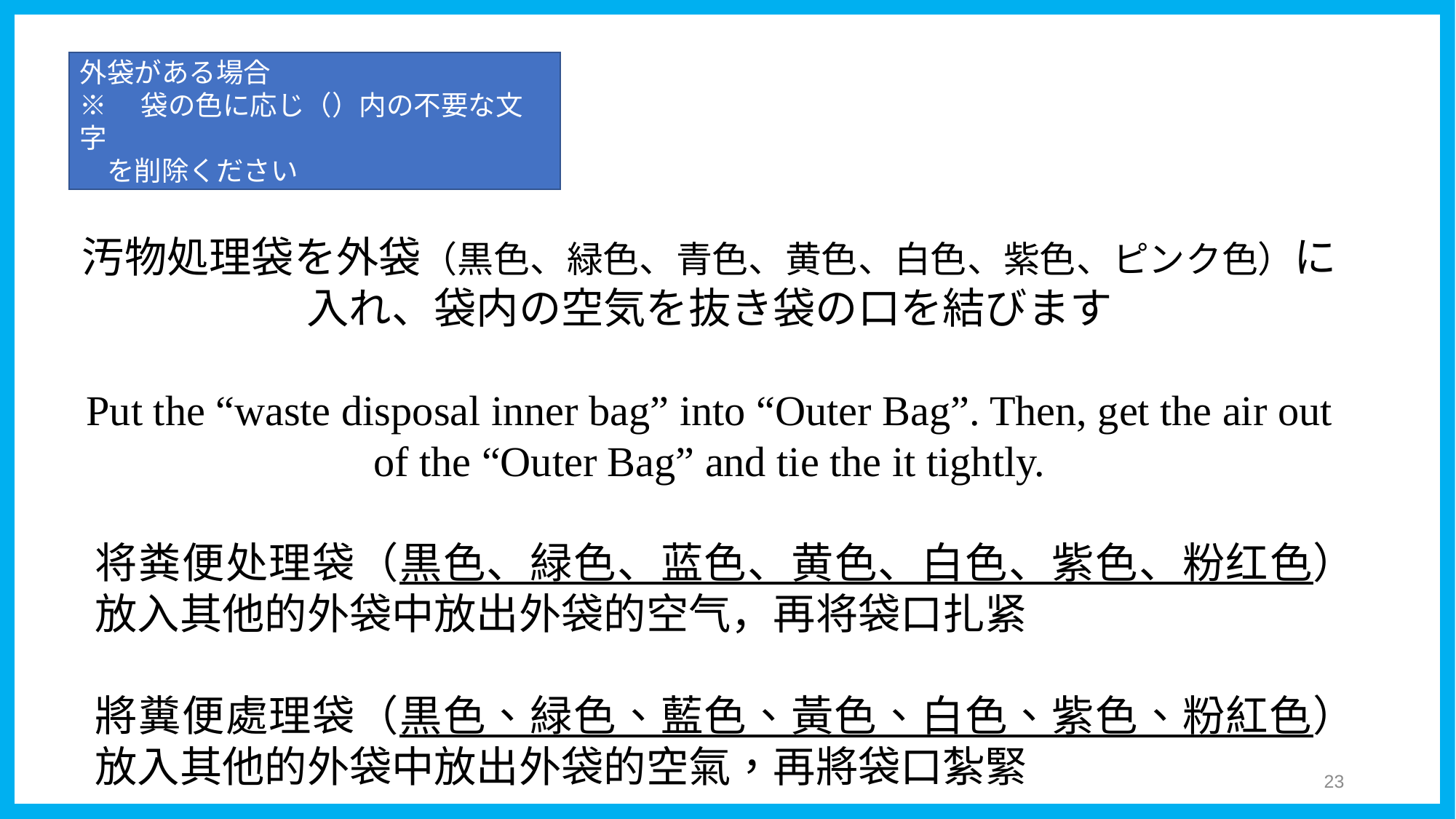

外袋がある場合
※　袋の色に応じ（）内の不要な文字
　を削除ください
汚物処理袋を外袋（黒色、緑色、青色、黄色、白色、紫色、ピンク色）に入れ、袋内の空気を抜き袋の口を結びます

Put the “waste disposal inner bag” into “Outer Bag”. Then, get the air out of the “Outer Bag” and tie the it tightly.

将粪便处理袋（黒色、緑色、蓝色、黄色、白色、紫色、粉红色）放入其他的外袋中放出外袋的空气，再将袋口扎紧

將糞便處理袋（黒色、緑色、藍色、黃色、白色、紫色、粉紅色）放入其他的外袋中放出外袋的空氣，再將袋口紮緊

23